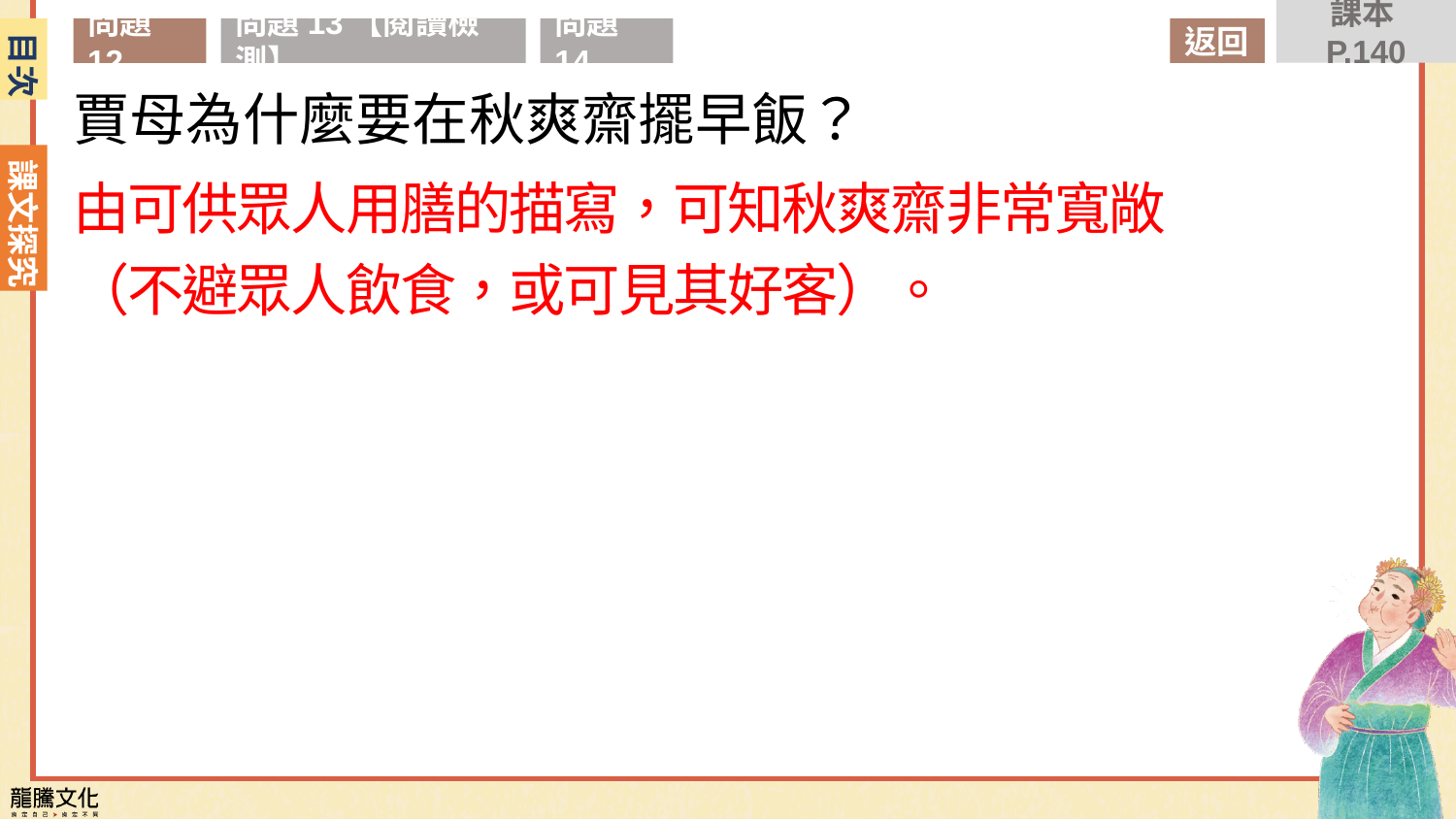

課本P.140
目次
問題12
問題13【閱讀檢測】
問題14
返回
賈母為什麼要在秋爽齋擺早飯？
由可供眾人用膳的描寫，可知秋爽齋非常寬敞（不避眾人飲食，或可見其好客）。